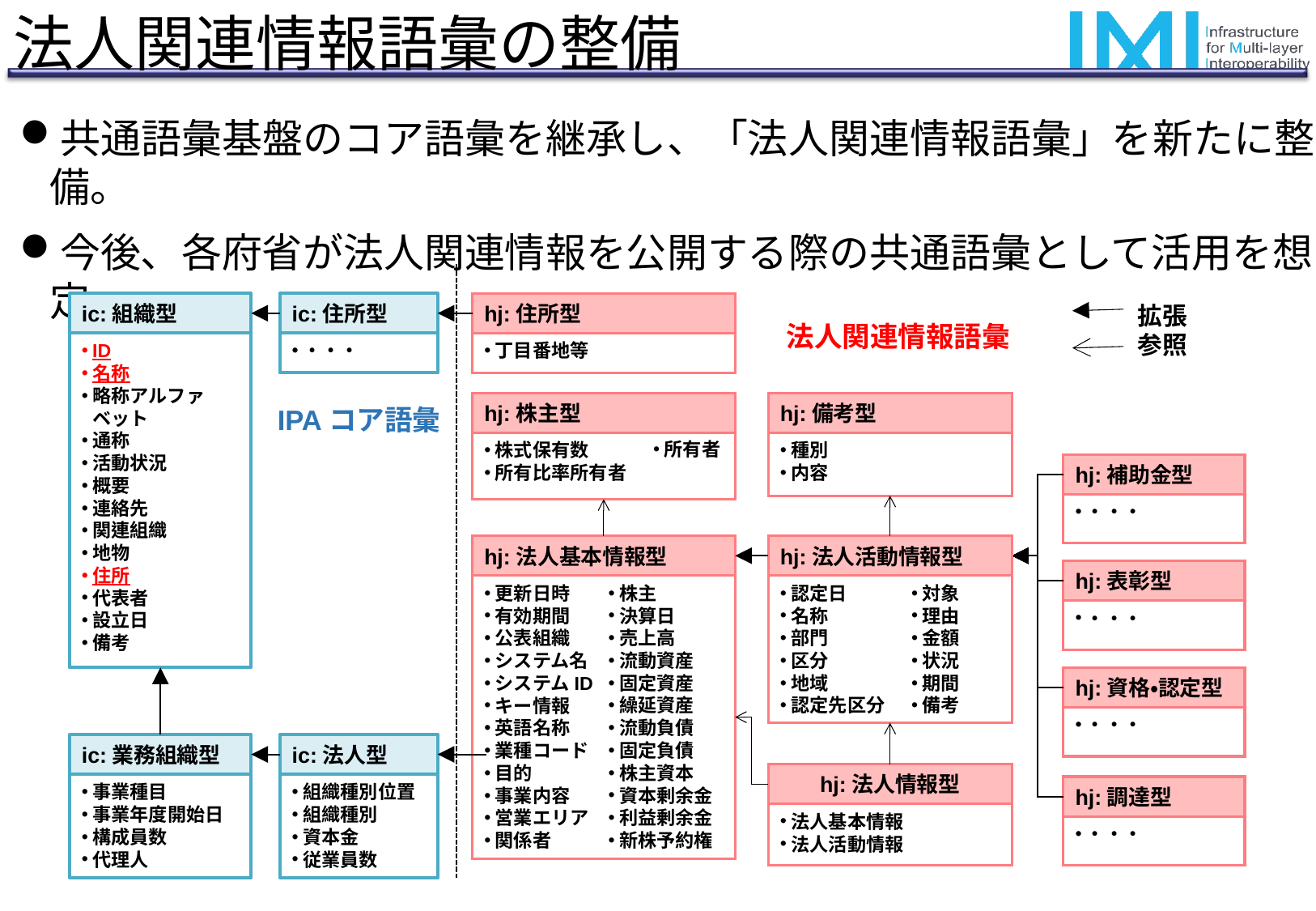

# 法人関連情報語彙の整備
共通語彙基盤のコア語彙を継承し、「法人関連情報語彙」を新たに整備。
今後、各府省が法人関連情報を公開する際の共通語彙として活用を想定。
ic:組織型
ic:住所型
hj:住所型
拡張
参照
法人関連情報語彙
丁目番地等
ID
名称
略称アルファベット
通称
活動状況
概要
連絡先
関連組織
地物
住所
代表者
設立日
備考

・・・
hj:株主型
hj:備考型
IPAコア語彙
所有者
種別
内容

株式保有数
所有比率所有者

hj:補助金型
・・・
hj:法人基本情報型
hj:法人活動情報型
hj:表彰型
更新日時
有効期間
公表組織
システム名
システムID
キー情報
英語名称
業種コード
目的
事業内容
営業エリア
関係者
株主
決算日
売上高
流動資産
固定資産
繰延資産
流動負債
固定負債
株主資本
資本剰余金
利益剰余金
新株予約権
認定日
名称
部門
区分
地域
認定先区分
対象
理由
金額
状況
期間
備考
・・・
hj:資格・認定型
・・・
ic:業務組織型
ic:法人型
hj:法人情報型
事業種目
事業年度開始日
構成員数
代理人

組織種別位置
組織種別
資本金
従業員数

hj:調達型
法人基本情報
法人活動情報

・・・